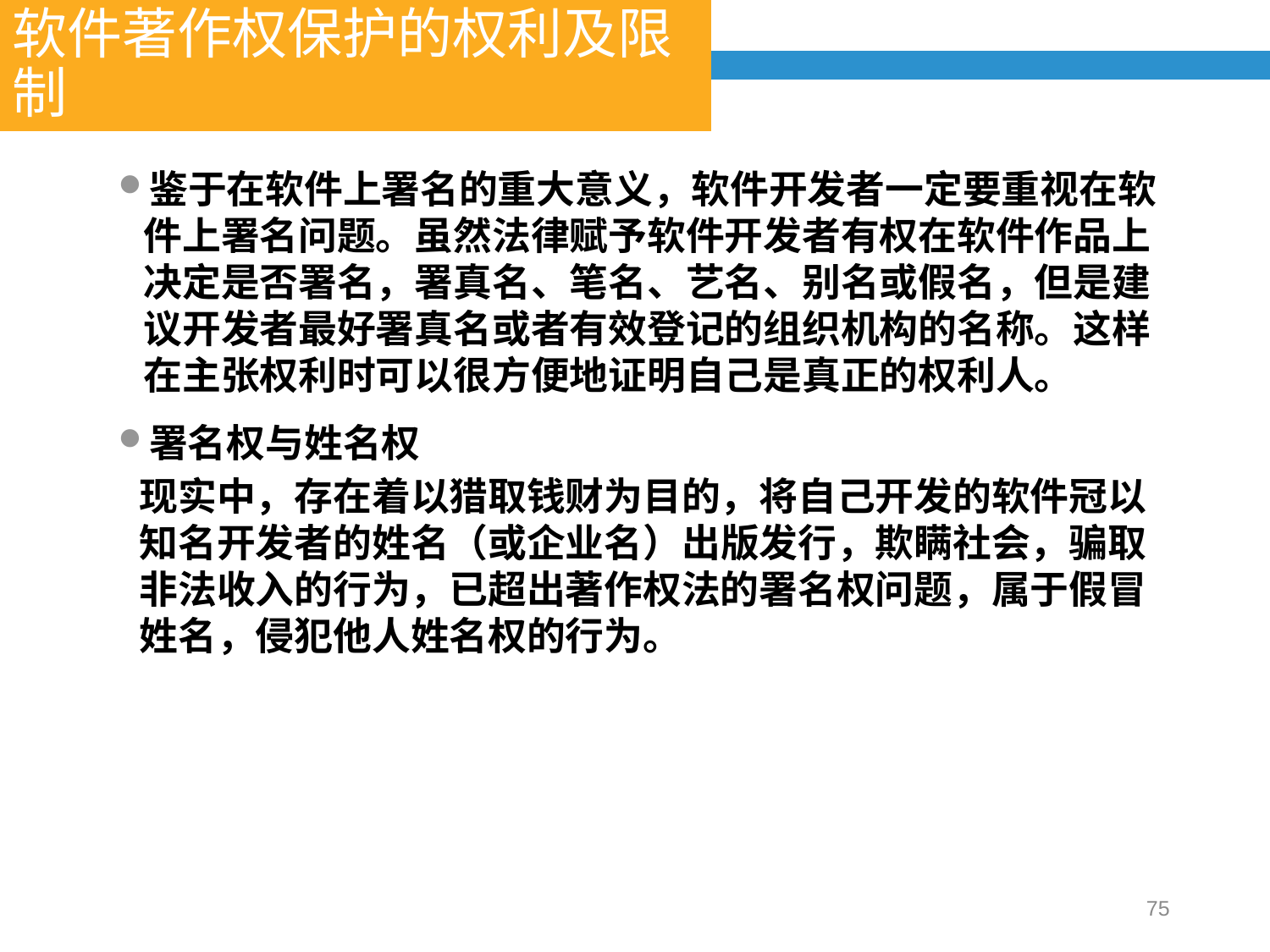

软件著作权保护的权利及限制
鉴于在软件上署名的重大意义，软件开发者一定要重视在软件上署名问题。虽然法律赋予软件开发者有权在软件作品上决定是否署名，署真名、笔名、艺名、别名或假名，但是建议开发者最好署真名或者有效登记的组织机构的名称。这样在主张权利时可以很方便地证明自己是真正的权利人。
署名权与姓名权
现实中，存在着以猎取钱财为目的，将自己开发的软件冠以知名开发者的姓名（或企业名）出版发行，欺瞒社会，骗取非法收入的行为，已超出著作权法的署名权问题，属于假冒姓名，侵犯他人姓名权的行为。
75